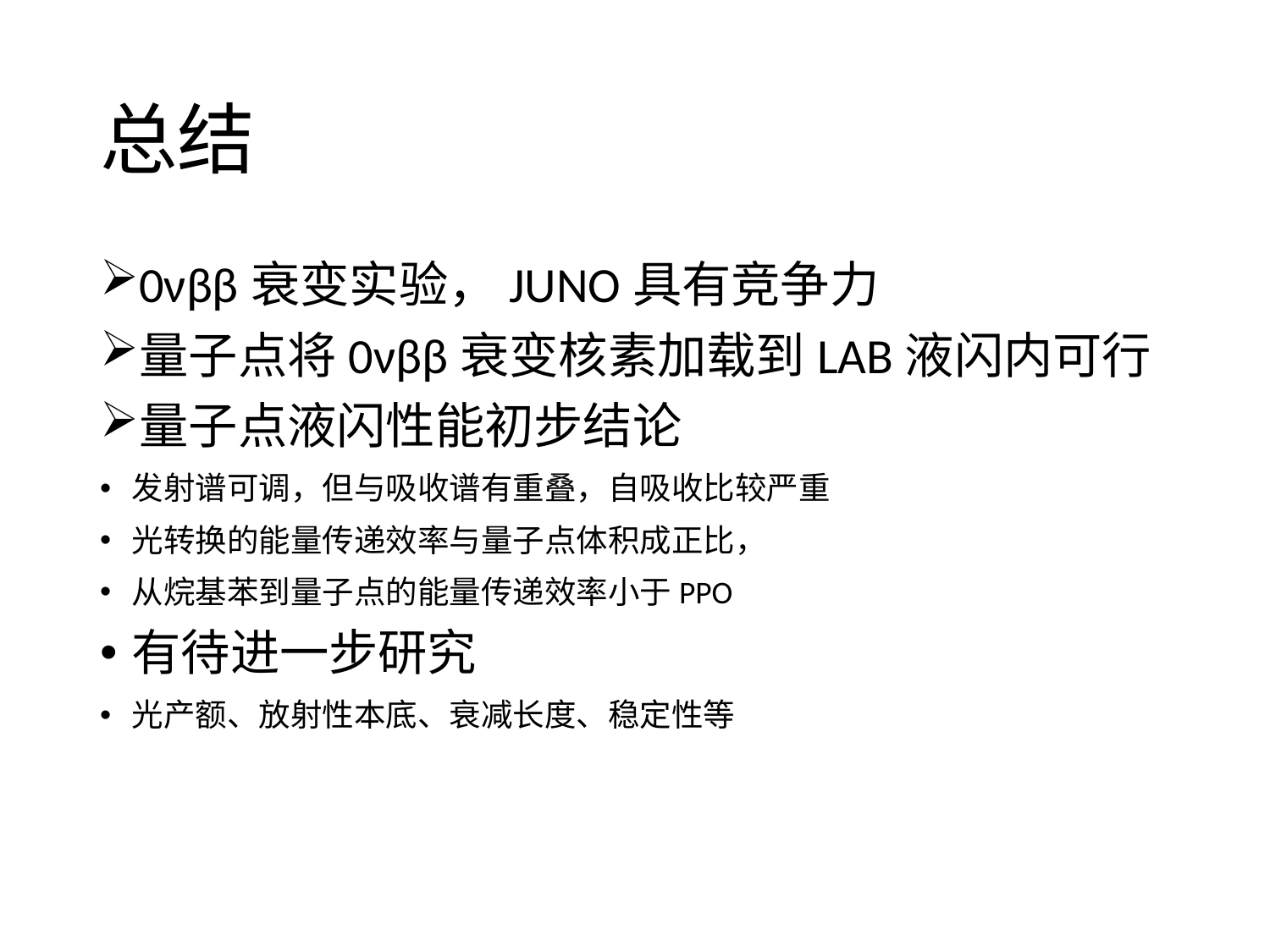

# 总结
0νββ衰变实验，JUNO具有竞争力
量子点将0νββ衰变核素加载到LAB液闪内可行
量子点液闪性能初步结论
发射谱可调，但与吸收谱有重叠，自吸收比较严重
光转换的能量传递效率与量子点体积成正比，
从烷基苯到量子点的能量传递效率小于PPO
有待进一步研究
光产额、放射性本底、衰减长度、稳定性等